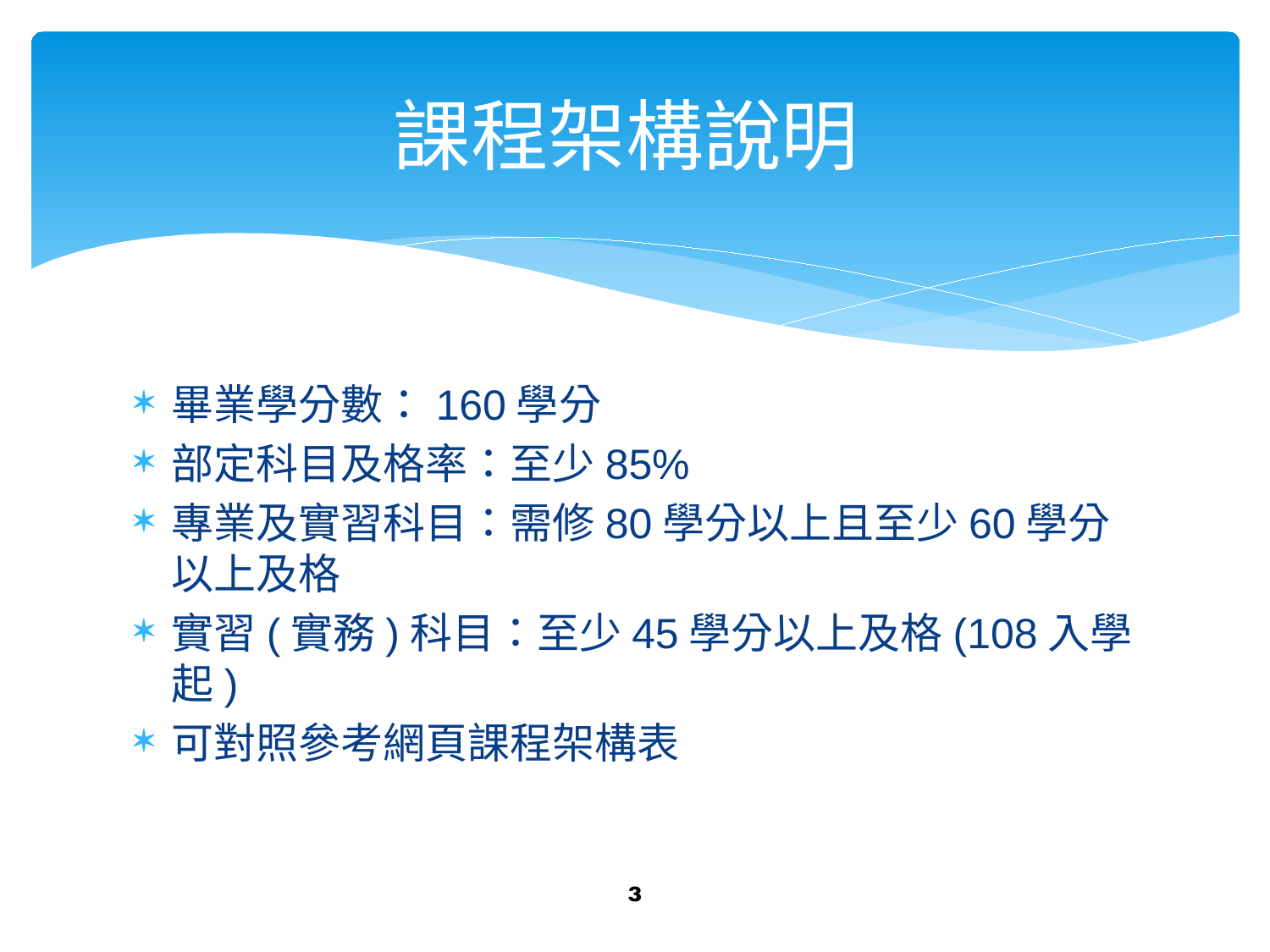

# 課程架構說明
畢業學分數：160學分
部定科目及格率：至少85%
專業及實習科目：需修80學分以上且至少60學分以上及格
實習(實務)科目：至少45學分以上及格(108入學起)
可對照參考網頁課程架構表
3